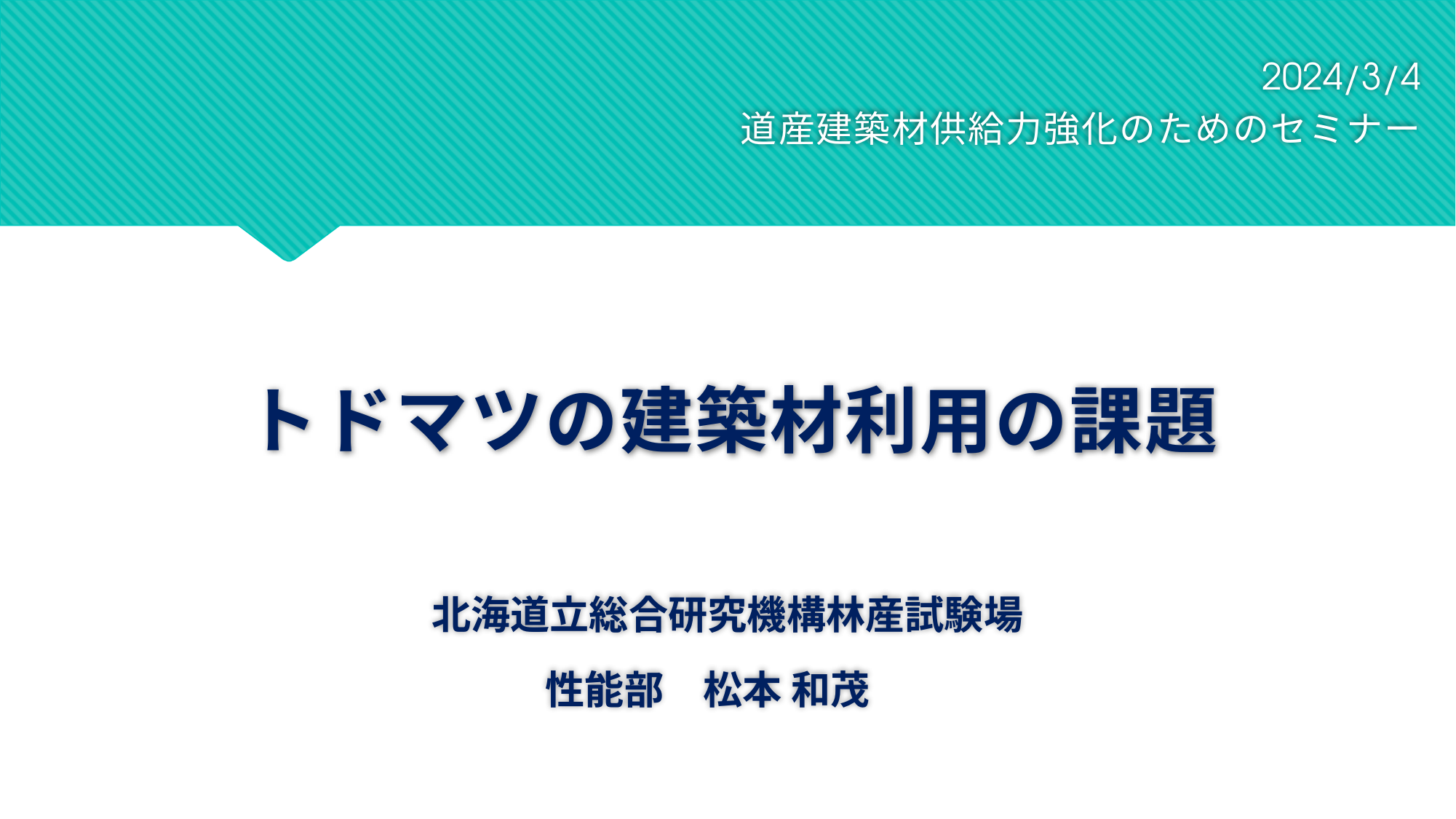

2024/3/4
道産建築材供給力強化のためのセミナー
# トドマツの建築材利用の課題
北海道立総合研究機構林産試験場
性能部　松本 和茂